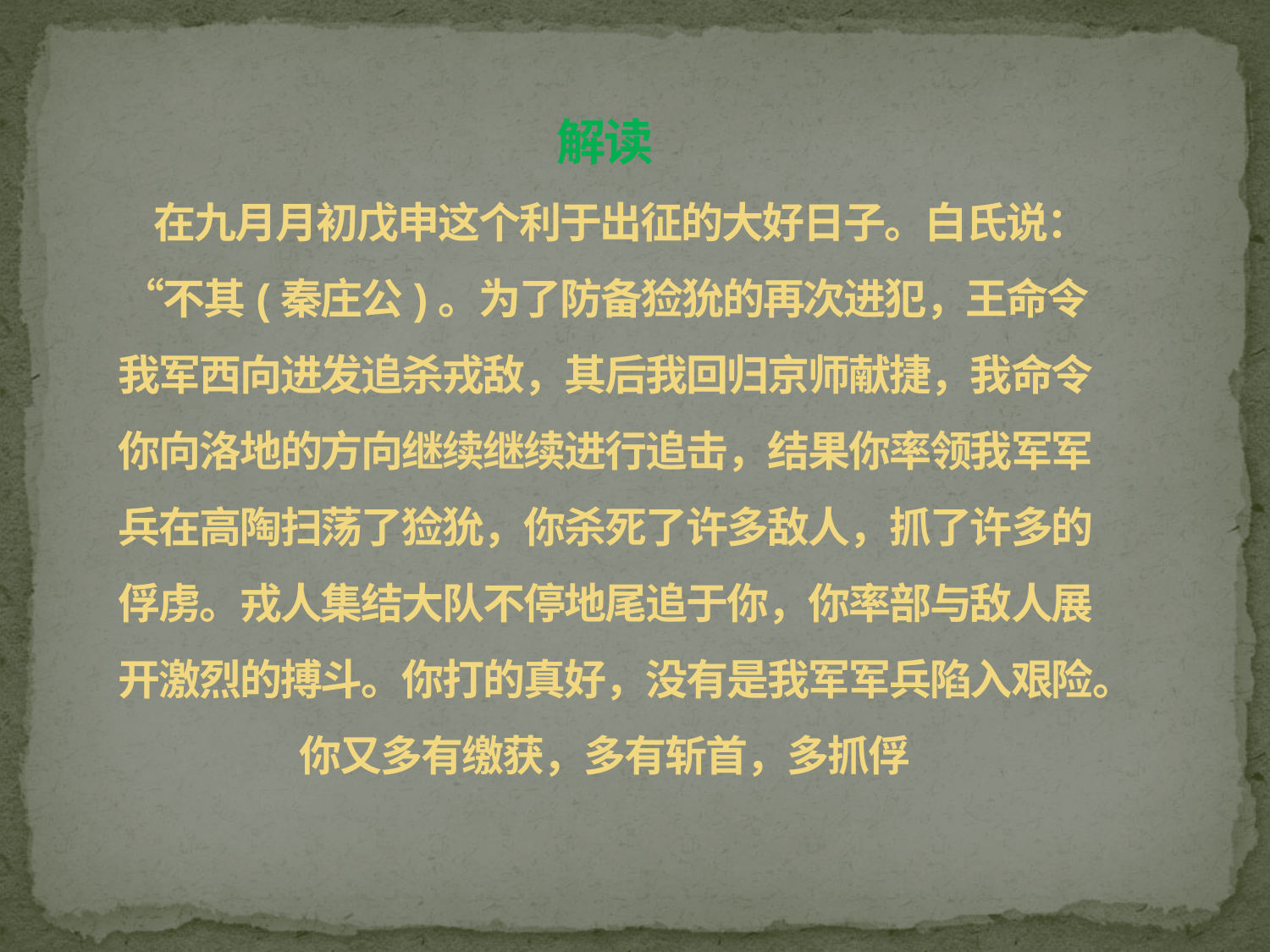

# 解读     在九月月初戊申这个利于出征的大好日子。白氏说：“不其(秦庄公)。为了防备猃狁的再次进犯，王命令我军西向进发追杀戎敌，其后我回归京师献捷，我命令你向洛地的方向继续继续进行追击，结果你率领我军军兵在高陶扫荡了猃狁，你杀死了许多敌人，抓了许多的俘虏。戎人集结大队不停地尾追于你，你率部与敌人展开激烈的搏斗。你打的真好，没有是我军军兵陷入艰险。你又多有缴获，多有斩首，多抓俘